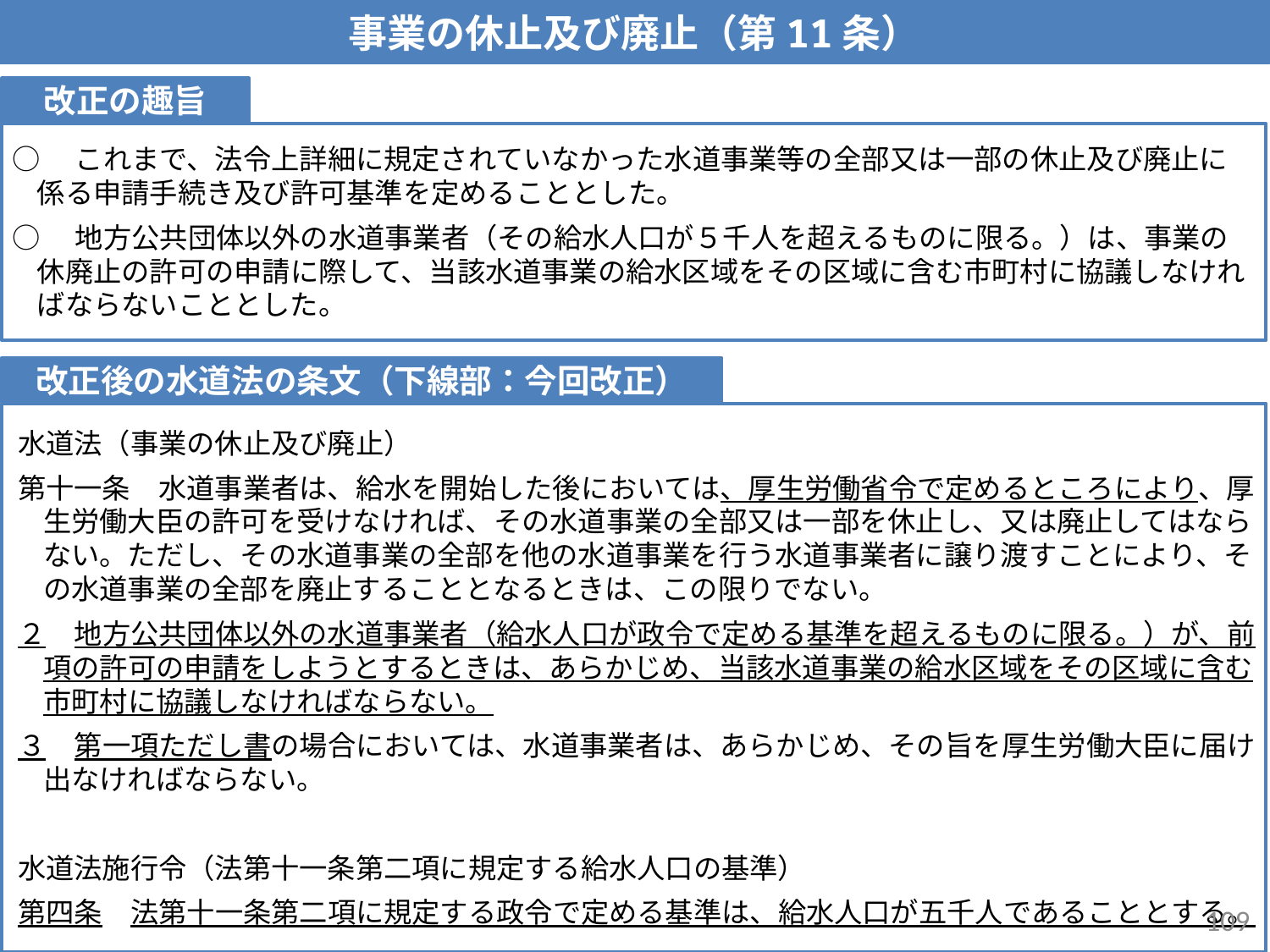

事業の休止及び廃止（第11条）
改正の趣旨

○　これまで、法令上詳細に規定されていなかった水道事業等の全部又は一部の休止及び廃止に係る申請手続き及び許可基準を定めることとした。
○　地方公共団体以外の水道事業者（その給水人口が５千人を超えるものに限る。）は、事業の休廃止の許可の申請に際して、当該水道事業の給水区域をその区域に含む市町村に協議しなければならないこととした。
改正後の水道法の条文（下線部：今回改正）

水道法（事業の休止及び廃止）
第十一条　水道事業者は、給水を開始した後においては、厚生労働省令で定めるところにより、厚生労働大臣の許可を受けなければ、その水道事業の全部又は一部を休止し、又は廃止してはならない。ただし、その水道事業の全部を他の水道事業を行う水道事業者に譲り渡すことにより、その水道事業の全部を廃止することとなるときは、この限りでない。
２　地方公共団体以外の水道事業者（給水人口が政令で定める基準を超えるものに限る。）が、前項の許可の申請をしようとするときは、あらかじめ、当該水道事業の給水区域をその区域に含む市町村に協議しなければならない。
３　第一項ただし書の場合においては、水道事業者は、あらかじめ、その旨を厚生労働大臣に届け出なければならない。

水道法施行令（法第十一条第二項に規定する給水人口の基準）
第四条　法第十一条第二項に規定する政令で定める基準は、給水人口が五千人であることとする。
109